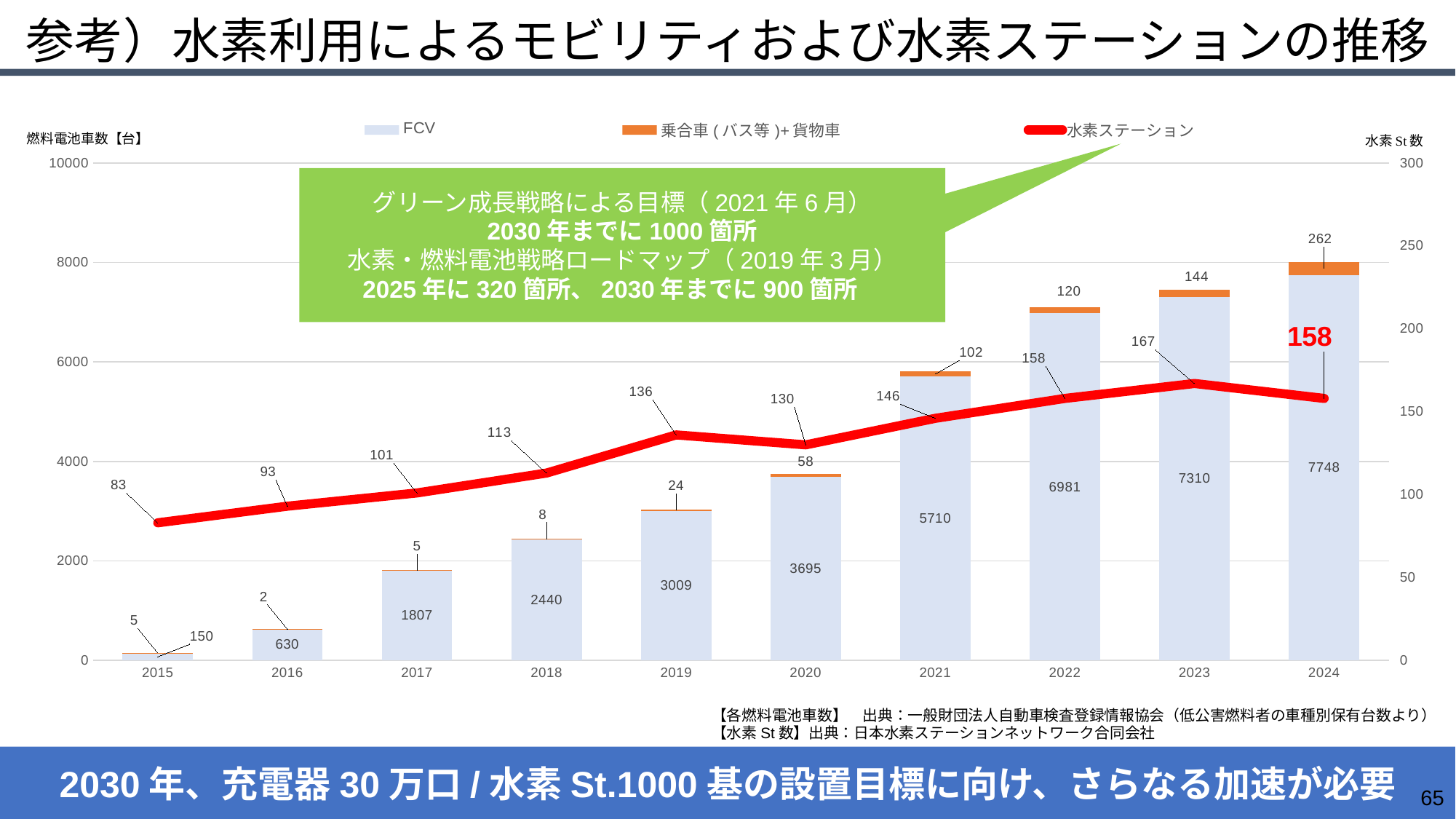

参考）水素利用によるモビリティおよび水素ステーションの推移

### Chart

| Category | FCV | 乗合車(バス等)+貨物車 | 水素ステーション |
|---|---|---|---|
| 2015 | 150.0 | 5.0 | 83.0 |
| 2016 | 630.0 | 2.0 | 93.0 |
| 2017 | 1807.0 | 5.0 | 101.0 |
| 2018 | 2440.0 | 8.0 | 113.0 |
| 2019 | 3009.0 | 24.0 | 136.0 |
| 2020 | 3695.0 | 58.0 | 130.0 |
| 2021 | 5710.0 | 102.0 | 146.0 |
| 2022 | 6981.0 | 120.0 | 158.0 |
| 2023 | 7310.0 | 144.0 | 167.0 |
| 2024 | 7748.0 | 262.0 | 158.0 |
グリーン成長戦略による目標（2021年6月）
2030年までに1000箇所
水素・燃料電池戦略ロードマップ（2019年3月）
2025年に320箇所、2030年までに900箇所
【各燃料電池車数】　出典：一般財団法人自動車検査登録情報協会（低公害燃料者の車種別保有台数より）
【水素St数】出典：日本水素ステーションネットワーク合同会社
2030年、充電器30万口/水素St.1000基の設置目標に向け、さらなる加速が必要
65
【充電器】　出典：(株)ゼンリン　（経済産業省充電インフラ整備促進に関する検討会　資料より）
　※21年より経産省補助実績より　集合住宅、月極駐車場、事務所・工場等への普通充電器の設置実績を追加
【水素ステーション】　出典：日本水素ステーションネットワーク合同会社
　※20年以降は年度の計画策定時の稼働しているステーション数を掲載